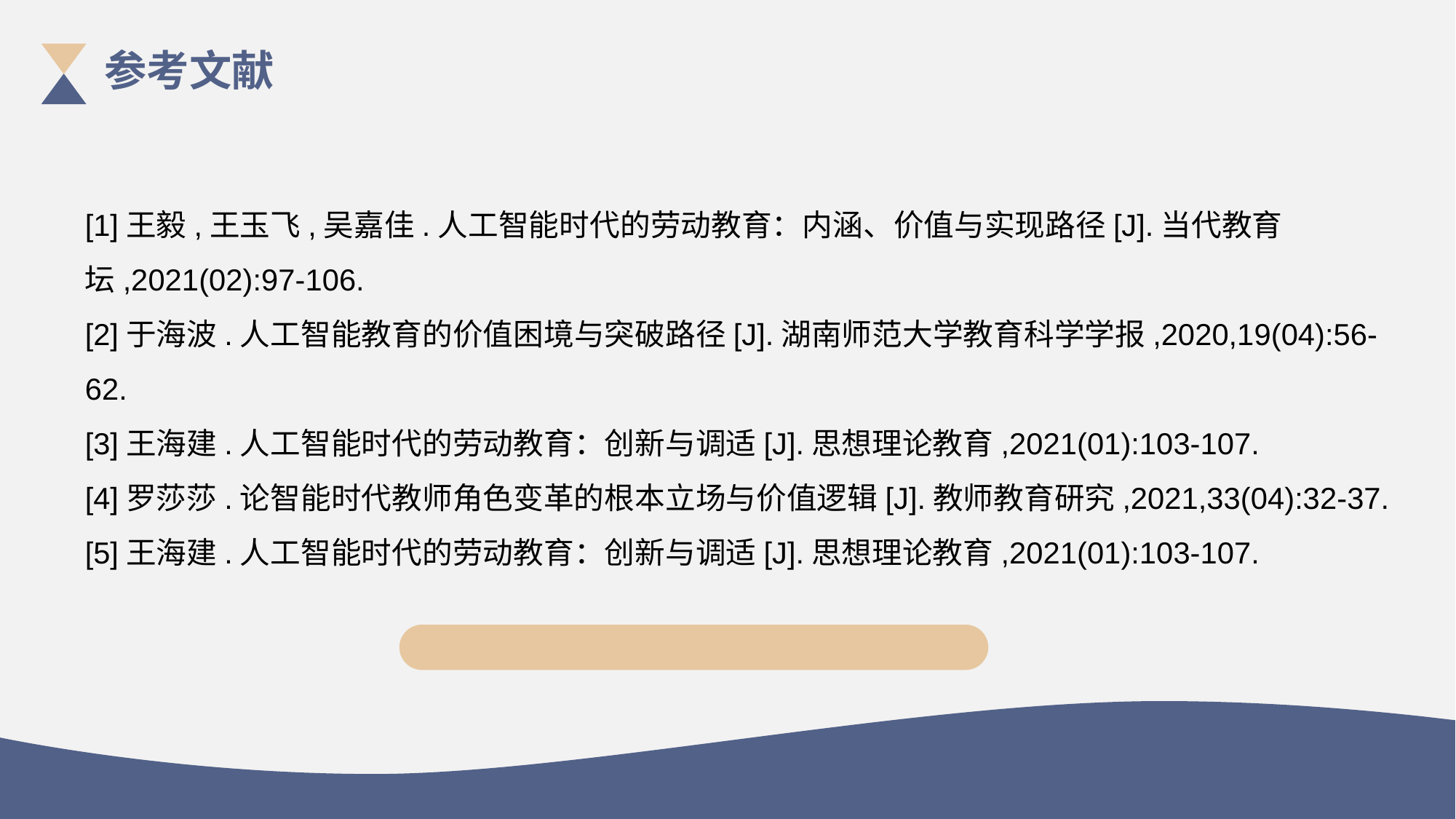

参考文献

[1]王毅,王玉飞,吴嘉佳.人工智能时代的劳动教育：内涵、价值与实现路径[J].当代教育坛,2021(02):97-106.
[2]于海波.人工智能教育的价值困境与突破路径[J].湖南师范大学教育科学学报,2020,19(04):56-62.
[3]王海建.人工智能时代的劳动教育：创新与调适[J].思想理论教育,2021(01):103-107.
[4]罗莎莎.论智能时代教师角色变革的根本立场与价值逻辑[J].教师教育研究,2021,33(04):32-37.
[5]王海建.人工智能时代的劳动教育：创新与调适[J].思想理论教育,2021(01):103-107.